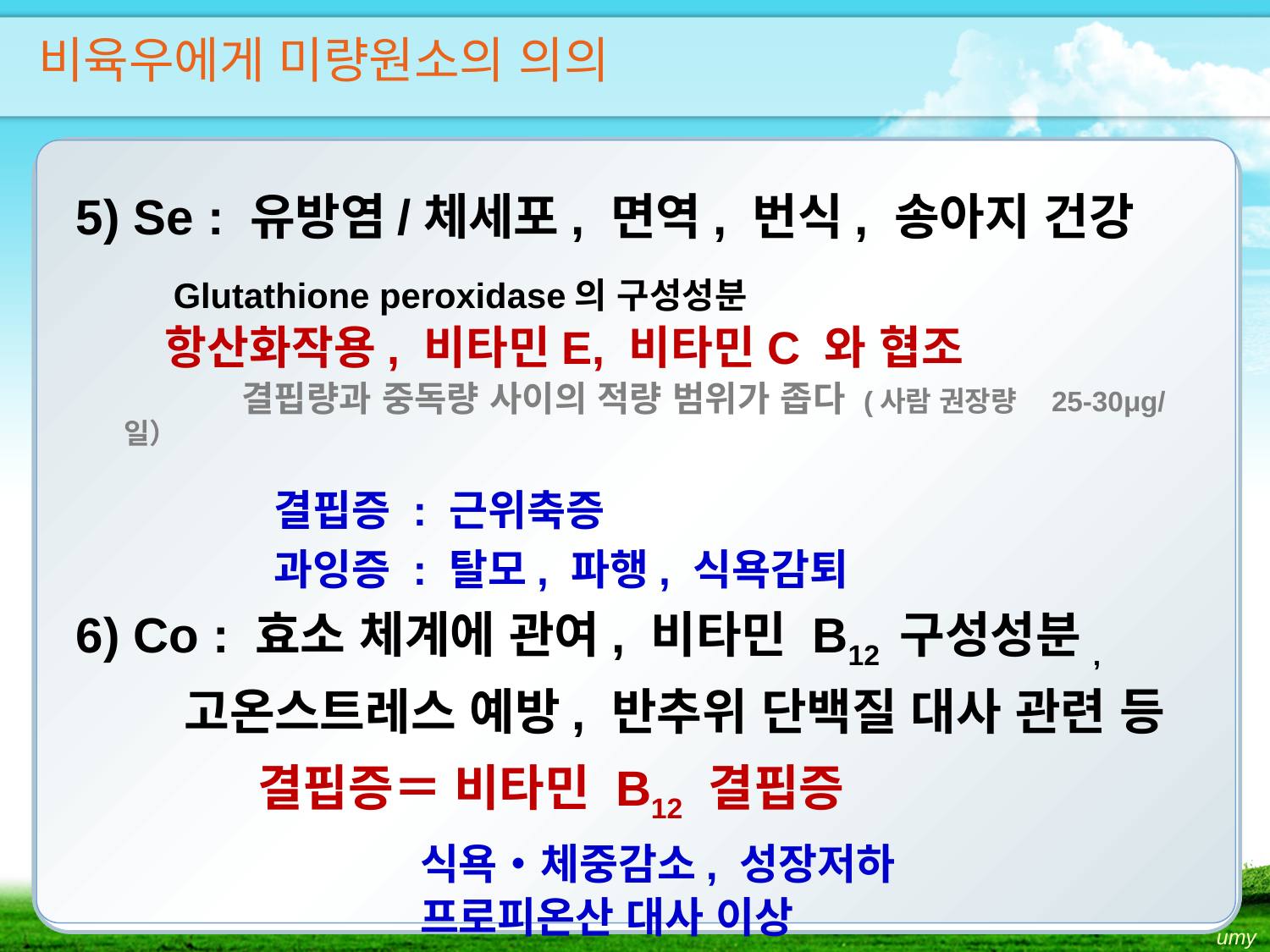

비육우에게 미량원소의 의의

5) Se : 유방염/체세포, 면역, 번식, 송아지 건강
          Glutathione peroxidase의 구성성분
          항산화작용, 비타민E, 비타민C 와 협조
　　　　   결핍량과 중독량 사이의 적량 범위가 좁다 (사람 권장량　25-30μg/일）
　　　　   결핍증 : 근위축증
　　　　   과잉증 : 탈모, 파행, 식욕감퇴
6) Co : 효소 체계에 관여, 비타민 B12 구성성분,
       고온스트레스 예방, 반추위 단백질 대사 관련 등
　　　   결핍증＝ 비타민 B12 결핍증
　　　　　　　     식욕・체중감소, 성장저하
　　　　　　　     프로피온산 대사 이상
umy